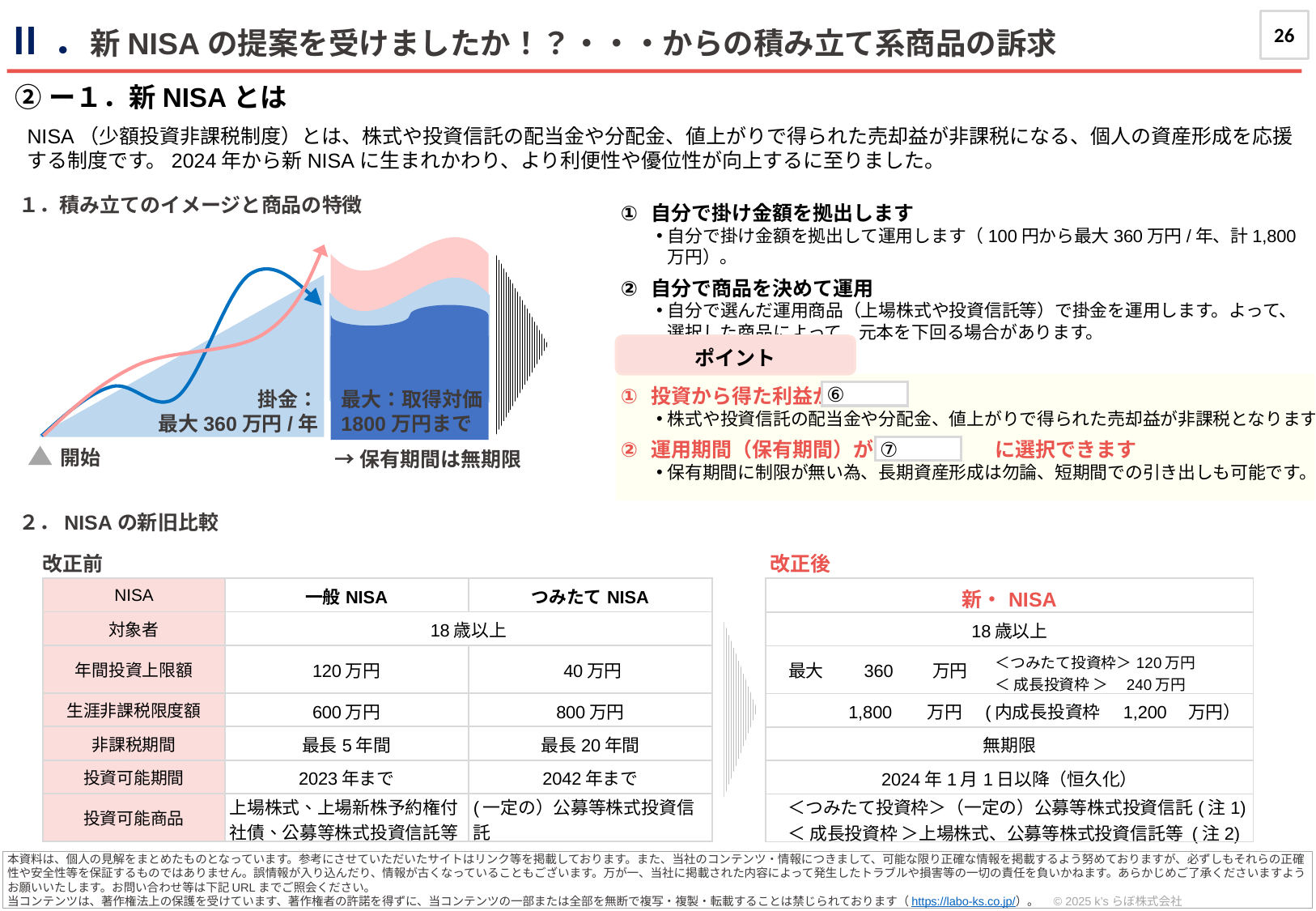

26
Ⅱ．新NISAの提案を受けましたか！？・・・からの積み立て系商品の訴求
journal
②ー１．新NISAとは
NISA（少額投資非課税制度）とは、株式や投資信託の配当金や分配金、値上がりで得られた売却益が非課税になる、個人の資産形成を応援する制度です。2024年から新NISAに生まれかわり、より利便性や優位性が向上するに至りました。

１．積み立てのイメージと商品の特徴
自分で掛け金額を拠出します
自分で掛け金額を拠出して運用します（100円から最大360万円/年、計1,800万円）。

自分で商品を決めて運用
自分で選んだ運用商品（上場株式や投資信託等）で掛金を運用します。よって、選択した商品によって、元本を下回る場合があります。

ポイント
投資から得た利益が非課税
株式や投資信託の配当金や分配金、値上がりで得られた売却益が非課税となります。

運用期間（保有期間）が　無制限、　に選択できます
保有期間に制限が無い為、長期資産形成は勿論、短期間での引き出しも可能です。

掛金：
最大360万円/年
最大：取得対価
1800万円まで
⑥
⑦
開始
→保有期間は無期限

２．NISAの新旧比較
改正前
改正後
| NISA | 一般NISA | つみたてNISA |
| --- | --- | --- |
| 対象者 | 18歳以上 | 居住者等（18歳以上） |
| 年間投資上限額 | 120万円 | 40万円 |
| 生涯非課税限度額 | 600万円 | 800万円 |
| 非課税期間 | 最長5年間 | 最長20年間 |
| 投資可能期間 | 2023年まで | 2042年まで |
| 投資可能商品 | 上場株式、上場新株予約権付社債、公募等株式投資信託等 | (一定の）公募等株式投資信託 |
| 新・NISA |  |
| --- | --- |
| 18歳以上 |  |
| 最大　　360　　万円 | ＜つみたて投資枠＞120万円 ＜ 成長投資枠 ＞ 240万円 |
| 1,800 　 万円　(内成長投資枠　1,200　万円） |  |
| 無期限 |  |
| 2024年1月1日以降（恒久化） |  |
| ＜つみたて投資枠＞（一定の）公募等株式投資信託(注1) 　＜ 成長投資枠 ＞上場株式、公募等株式投資信託等 (注2) |  |